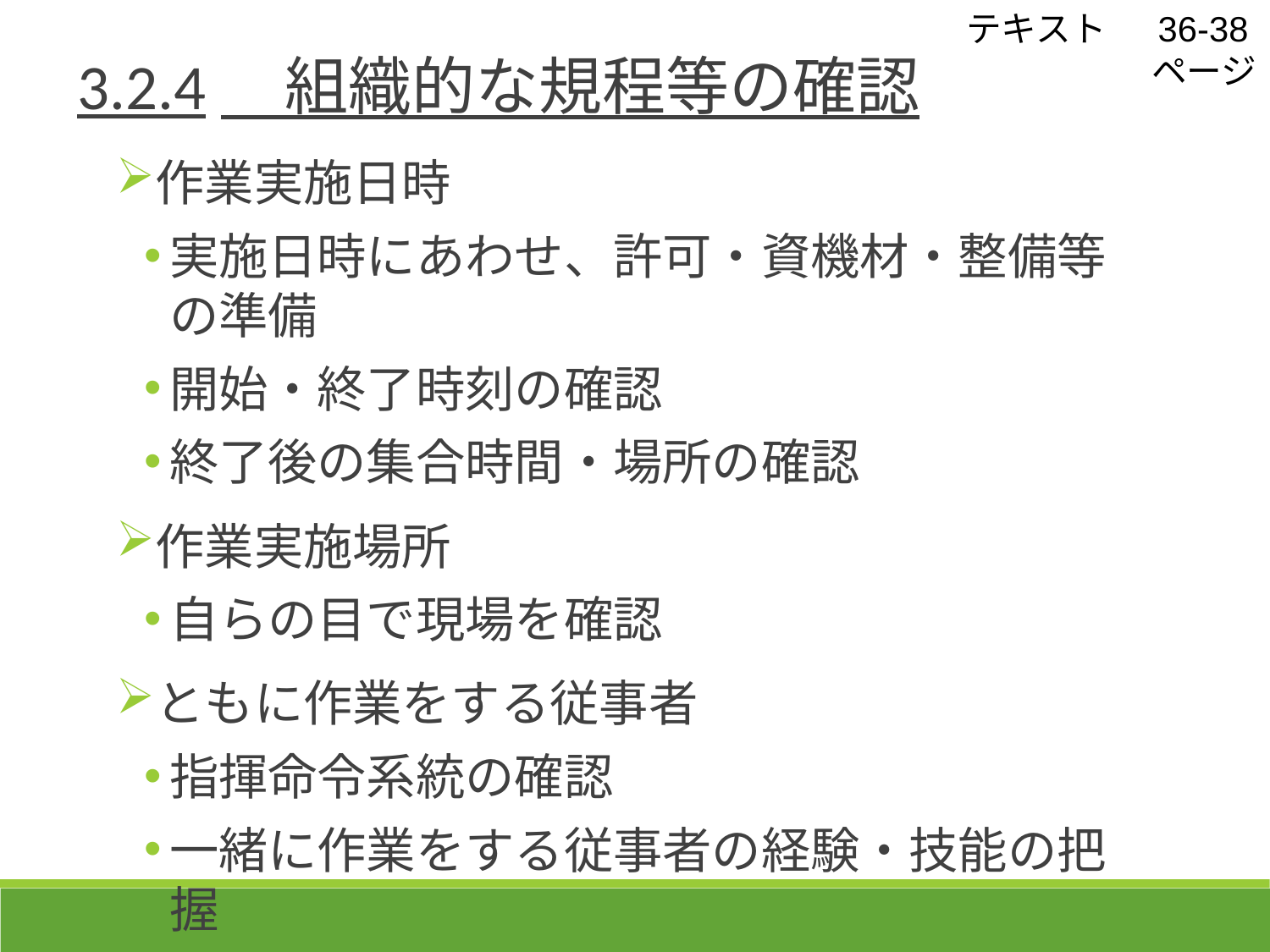

テキスト　 36-38ページ
3.2.4　組織的な規程等の確認
作業実施日時
実施日時にあわせ、許可・資機材・整備等の準備
開始・終了時刻の確認
終了後の集合時間・場所の確認
作業実施場所
自らの目で現場を確認
ともに作業をする従事者
指揮命令系統の確認
一緒に作業をする従事者の経験・技能の把握